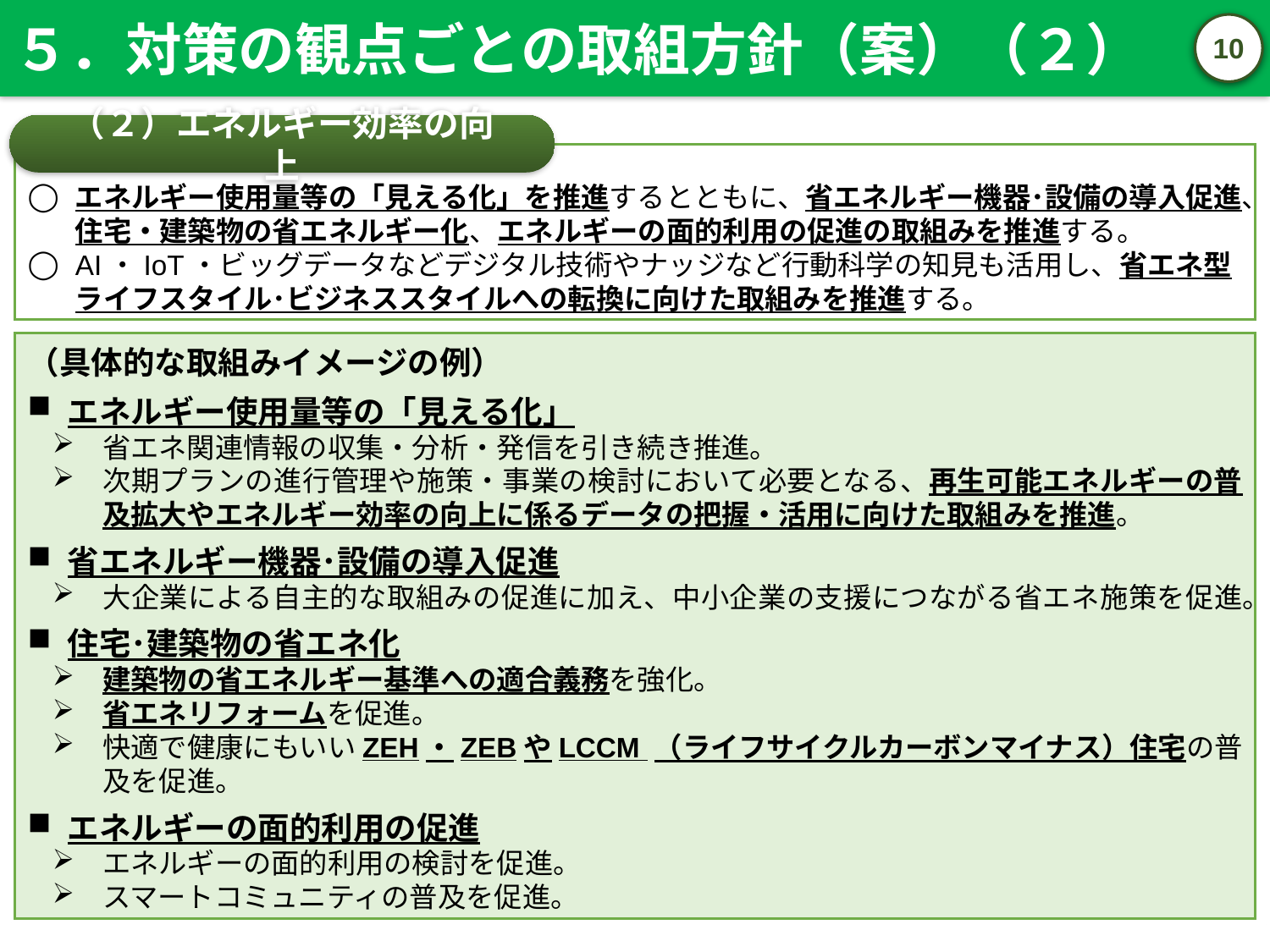

５．対策の観点ごとの取組方針（案）（２）
10
（２）エネルギー効率の向上
エネルギー使用量等の「見える化」を推進するとともに、省エネルギー機器･設備の導入促進、住宅・建築物の省エネルギー化、エネルギーの面的利用の促進の取組みを推進する。
AI・IoT・ビッグデータなどデジタル技術やナッジなど行動科学の知見も活用し、省エネ型ライフスタイル･ビジネススタイルへの転換に向けた取組みを推進する。
（具体的な取組みイメージの例）
エネルギー使用量等の「見える化」
省エネ関連情報の収集・分析・発信を引き続き推進。
次期プランの進行管理や施策・事業の検討において必要となる、再生可能エネルギーの普及拡大やエネルギー効率の向上に係るデータの把握・活用に向けた取組みを推進。
省エネルギー機器･設備の導入促進
大企業による自主的な取組みの促進に加え、中小企業の支援につながる省エネ施策を促進。
住宅･建築物の省エネ化
建築物の省エネルギー基準への適合義務を強化。
省エネリフォームを促進。
快適で健康にもいいZEH・ZEBやLCCM （ライフサイクルカーボンマイナス）住宅の普及を促進。
エネルギーの面的利用の促進
エネルギーの面的利用の検討を促進。
スマートコミュニティの普及を促進。